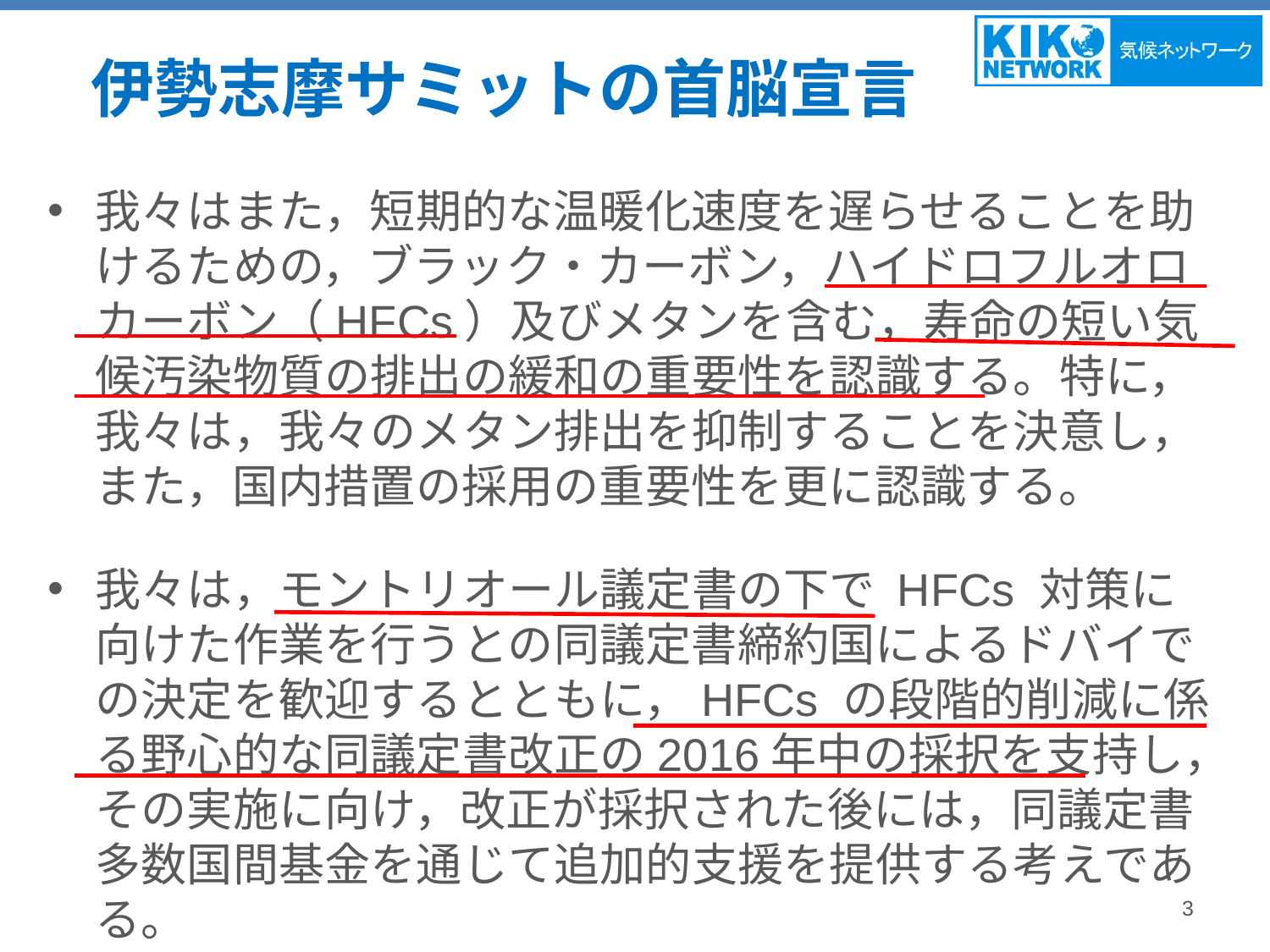

# 伊勢志摩サミットの首脳宣言
我々はまた，短期的な温暖化速度を遅らせることを助けるための，ブラック・カーボン，ハイドロフルオロカーボン（HFCs）及びメタンを含む，寿命の短い気候汚染物質の排出の緩和の重要性を認識する。特に，我々は，我々のメタン排出を抑制することを決意し，また，国内措置の採用の重要性を更に認識する。

我々は，モントリオール議定書の下で HFCs 対策に向けた作業を行うとの同議定書締約国によるドバイでの決定を歓迎するとともに，HFCs の段階的削減に係る野心的な同議定書改正の2016年中の採択を支持し，その実施に向け，改正が採択された後には，同議定書多数国間基金を通じて追加的支援を提供する考えである。
3